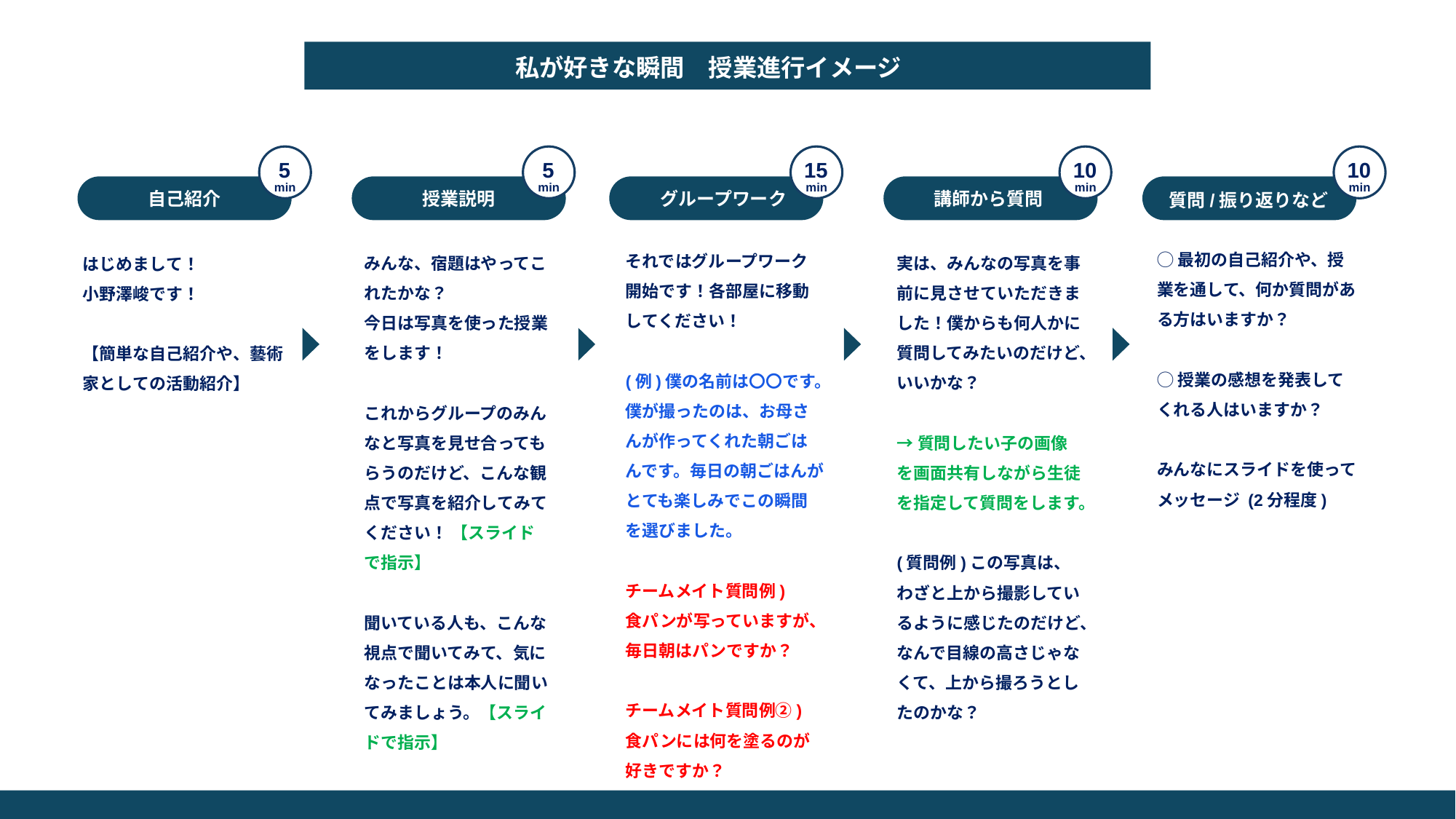

私が好きな瞬間　授業進行イメージ

5
min

5
min

15
min

10
min

10
min

自己紹介
授業説明
グループワーク
講師から質問
質問/振り返りなど
◯最初の自己紹介や、授業を通して、何か質問がある方はいますか？

◯授業の感想を発表してくれる人はいますか？

みんなにスライドを使ってメッセージ (2分程度)

それではグループワーク開始です！各部屋に移動してください！

(例)僕の名前は〇〇です。僕が撮ったのは、お母さんが作ってくれた朝ごはんです。毎日の朝ごはんがとても楽しみでこの瞬間を選びました。

チームメイト質問例)
食パンが写っていますが、毎日朝はパンですか？

チームメイト質問例②)
食パンには何を塗るのが好きですか？
みんな、宿題はやってこれたかな？
今日は写真を使った授業をします！

これからグループのみんなと写真を見せ合ってもらうのだけど、こんな観点で写真を紹介してみてください！ 【スライドで指示】

聞いている人も、こんな視点で聞いてみて、気になったことは本人に聞いてみましょう。【スライドで指示】

実は、みんなの写真を事前に見させていただきました！僕からも何人かに質問してみたいのだけど、いいかな？

→質問したい子の画像を画面共有しながら生徒を指定して質問をします。

(質問例)この写真は、わざと上から撮影しているように感じたのだけど、なんで目線の高さじゃなくて、上から撮ろうとしたのかな？
はじめまして！
小野澤峻です！
【簡単な自己紹介や、藝術家としての活動紹介】